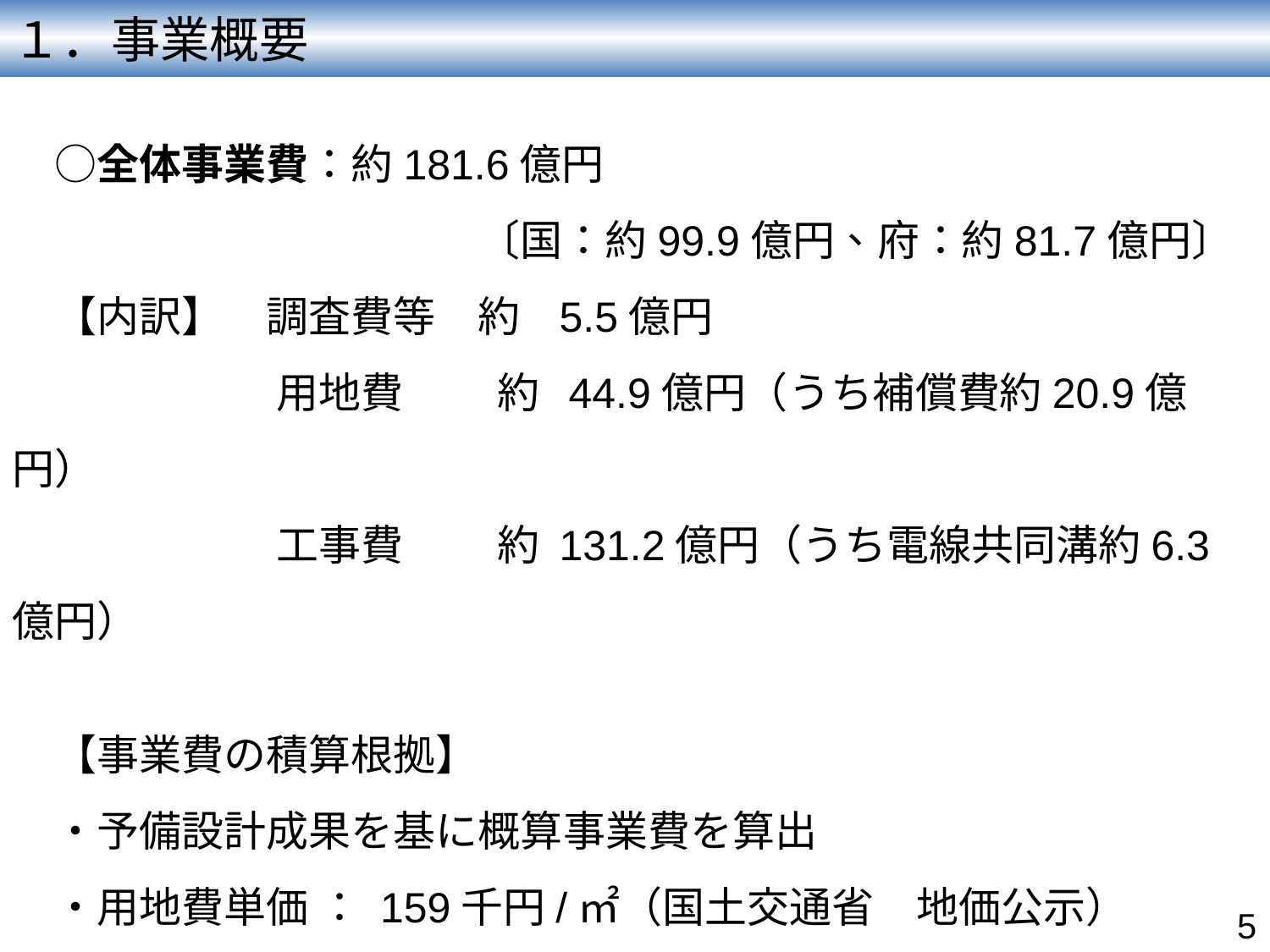

１．事業概要
　○全体事業費：約181.6億円
　　　　　　　　　　　〔国：約99.9億円、府：約81.7億円〕
　【内訳】　調査費等　約   5.5億円
　　　　　　 用地費　　 約  44.9億円（うち補償費約20.9億円）
　　　　　　 工事費　　 約 131.2億円（うち電線共同溝約6.3億円）

　【事業費の積算根拠】
　・予備設計成果を基に概算事業費を算出
　・用地費単価 ： 159千円/㎡（国土交通省　地価公示）
　・補償費単価 ： 戸建住宅31,000千円/戸、大型物件120,000千円/戸
　　　　　　　　　　　　　　　　　（他事業の実績）
5